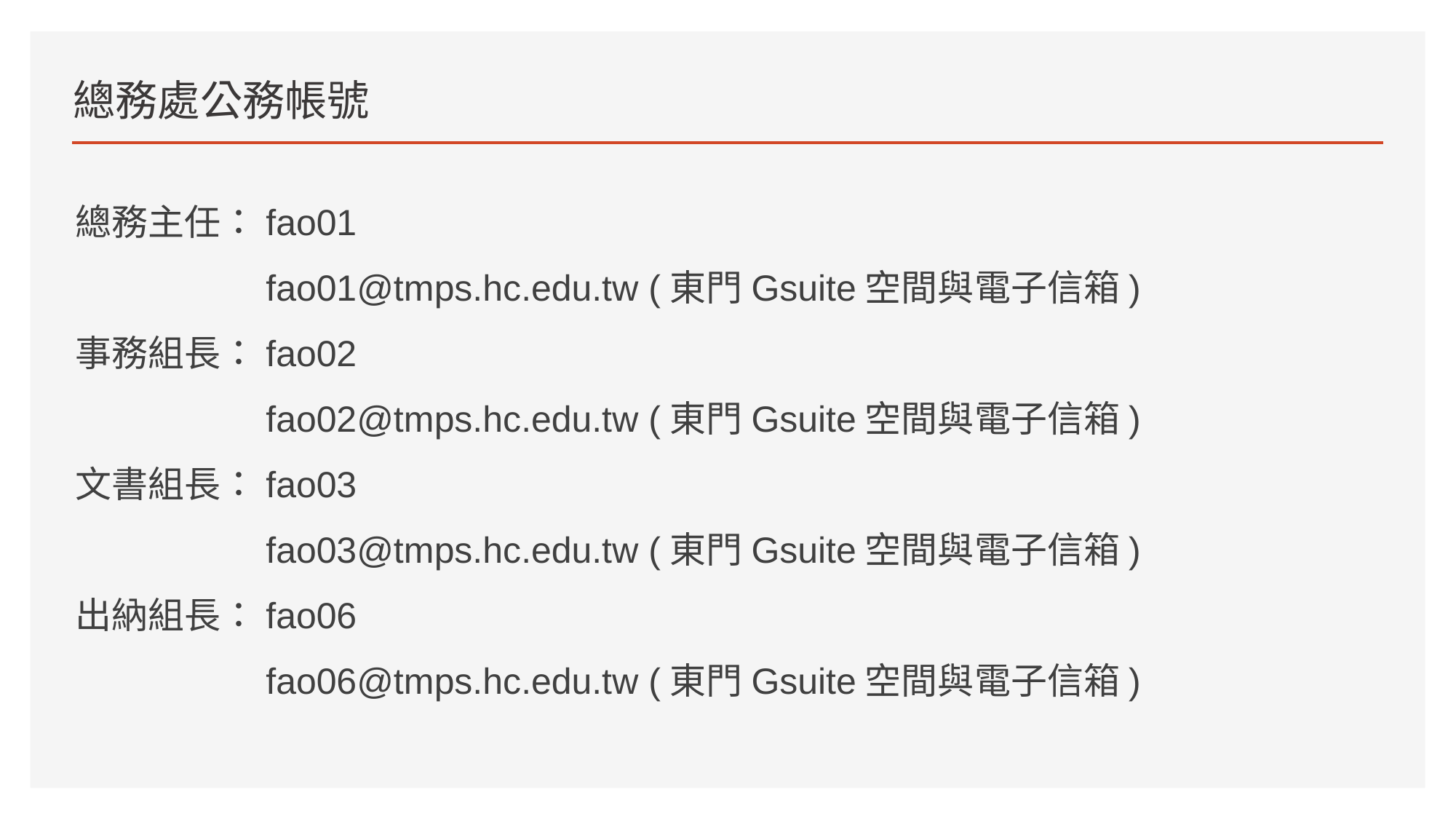

# 總務處公務帳號
總務主任：fao01
　　　　　fao01@tmps.hc.edu.tw (東門Gsuite空間與電子信箱)
事務組長：fao02
　　　　　fao02@tmps.hc.edu.tw (東門Gsuite空間與電子信箱)
文書組長：fao03
　　　　　fao03@tmps.hc.edu.tw (東門Gsuite空間與電子信箱)
出納組長：fao06
　　　　　fao06@tmps.hc.edu.tw (東門Gsuite空間與電子信箱)